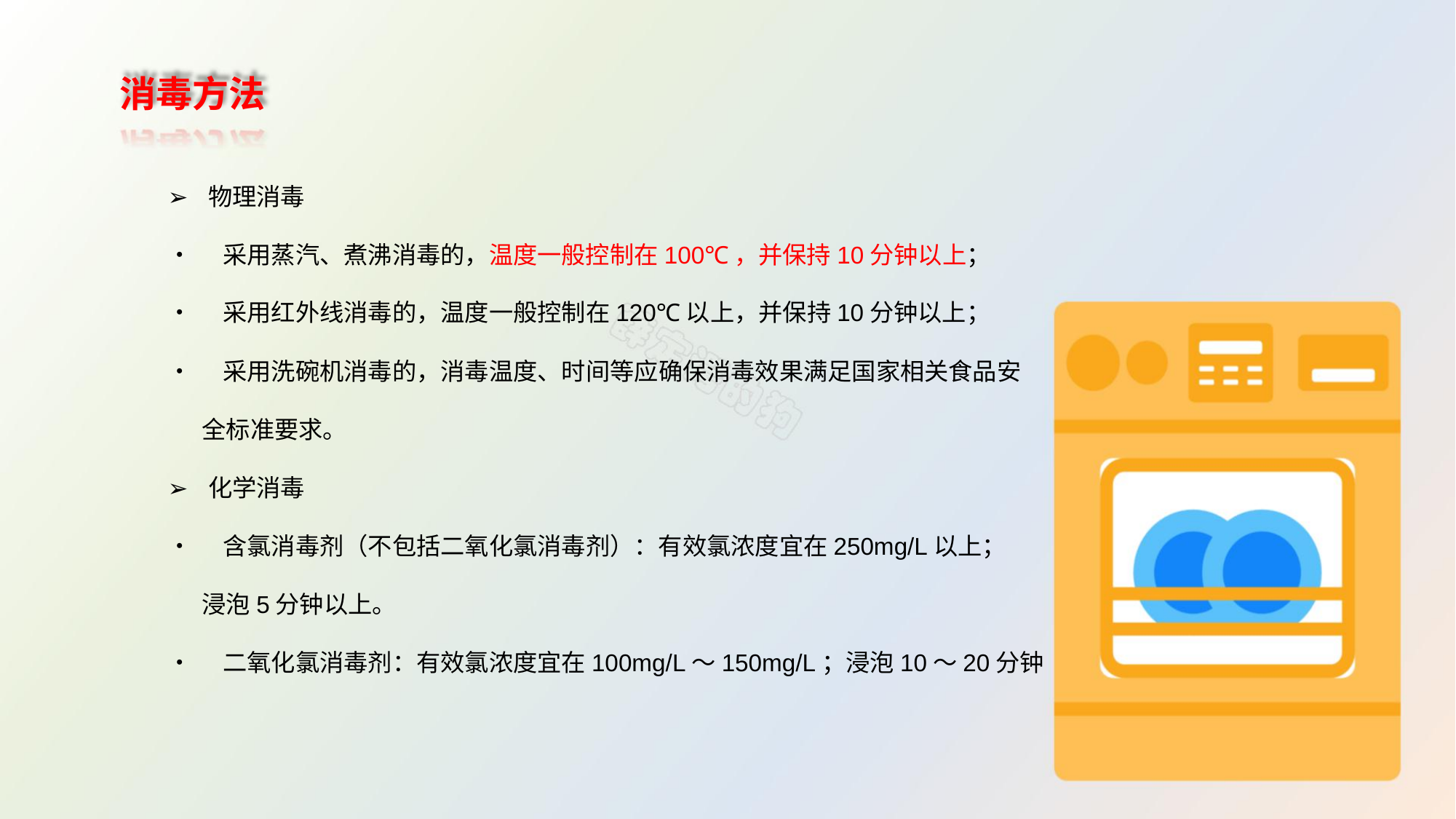

消毒方法
➢ 物理消毒
• 采用蒸汽、煮沸消毒的，温度一般控制在100℃，并保持10分钟以上；
• 采用红外线消毒的，温度一般控制在120℃以上，并保持10分钟以上；
• 采用洗碗机消毒的，消毒温度、时间等应确保消毒效果满足国家相关食品安
全标准要求。
➢ 化学消毒
• 含氯消毒剂（不包括二氧化氯消毒剂）：有效氯浓度宜在250mg/L以上；
浸泡5分钟以上。
• 二氧化氯消毒剂：有效氯浓度宜在100mg/L～150mg/L；浸泡10～20分钟